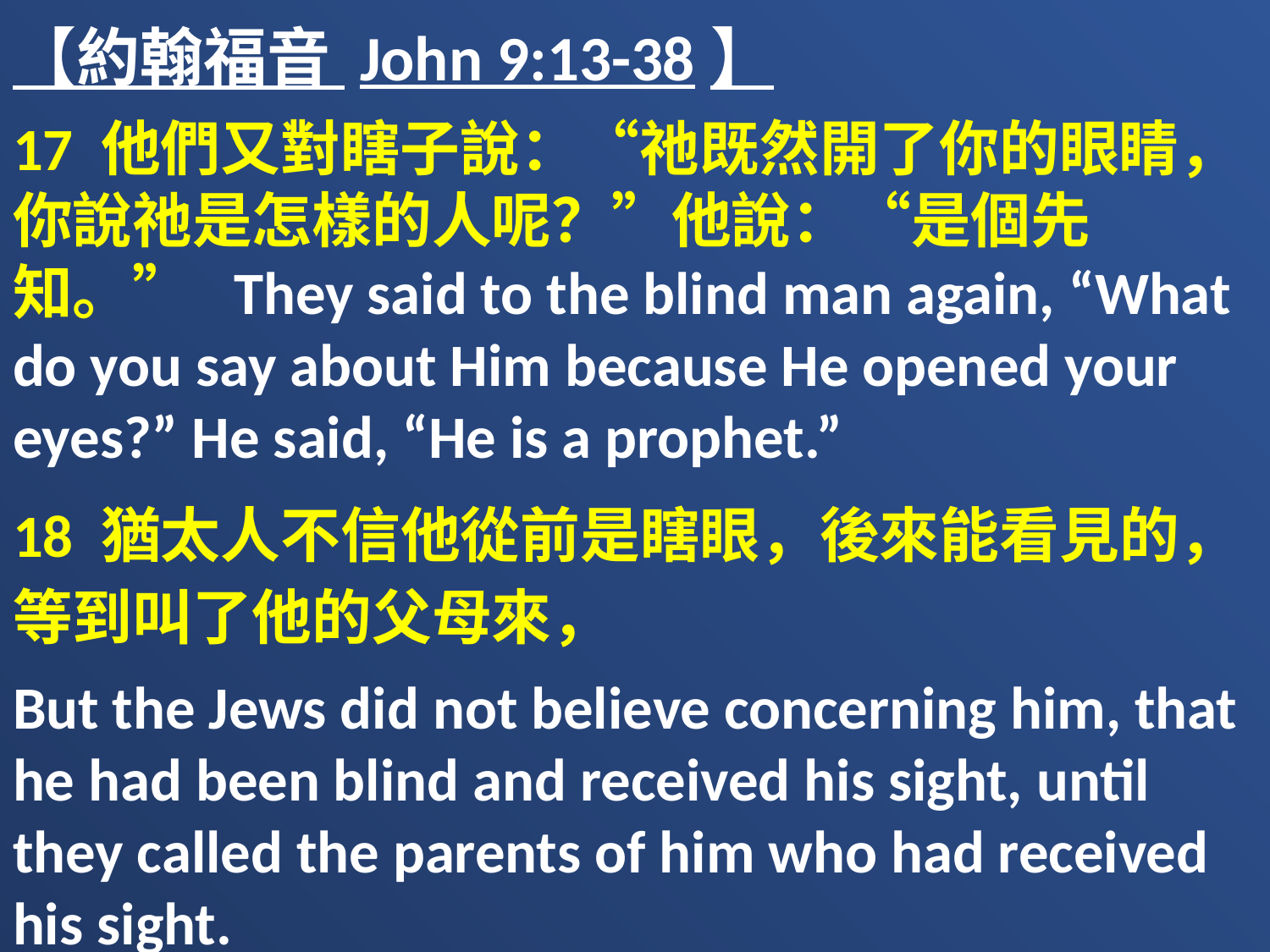

【約翰福音 John 9:13-38】
17 他們又對瞎子說：“祂既然開了你的眼睛，你說祂是怎樣的人呢？”他說：“是個先知。”  They said to the blind man again, “What do you say about Him because He opened your eyes?” He said, “He is a prophet.”
18 猶太人不信他從前是瞎眼，後來能看見的，等到叫了他的父母來，
But the Jews did not believe concerning him, that he had been blind and received his sight, until they called the parents of him who had received his sight.